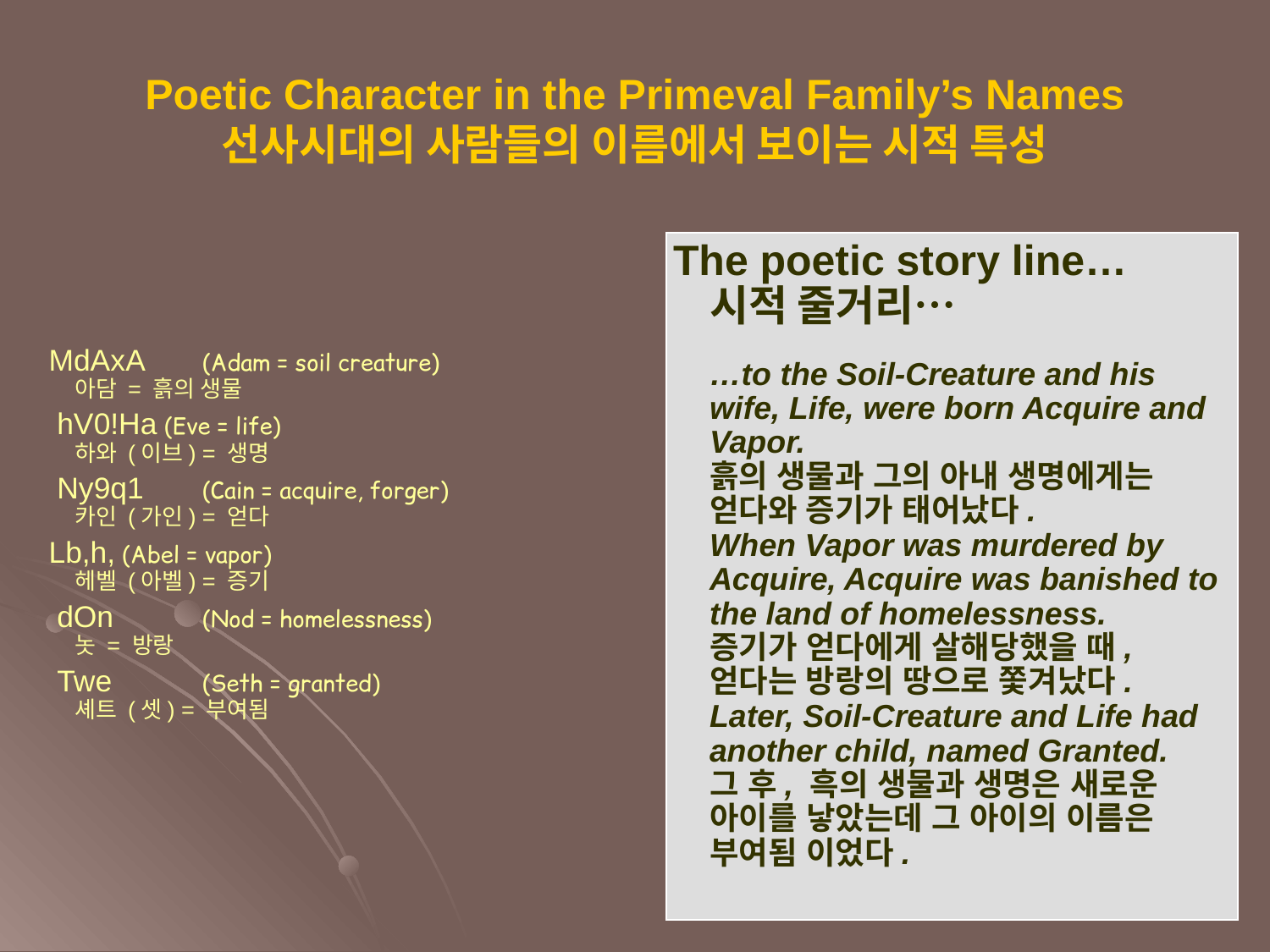

Poetic Character in the Primeval Family’s Names
선사시대의 사람들의 이름에서 보이는 시적 특성
The poetic story line…
시적 줄거리…

	…to the Soil-Creature and his wife, Life, were born Acquire and Vapor.
흙의 생물과 그의 아내 생명에게는 얻다와 증기가 태어났다.
When Vapor was murdered by Acquire, Acquire was banished to the land of homelessness.
증기가 얻다에게 살해당했을 때, 얻다는 방랑의 땅으로 쫓겨났다.
Later, Soil-Creature and Life had another child, named Granted.
그 후, 흑의 생물과 생명은 새로운 아이를 낳았는데 그 아이의 이름은 부여됨 이었다.
MdAxA	(Adam = soil creature)
아담 = 흙의 생물
 hV0!Ha (Eve = life)
하와 (이브) = 생명
 Ny9q1 	(Cain = acquire, forger)
카인 (가인) = 얻다
Lb,h, (Abel = vapor)
헤벨 (아벨) = 증기
 dOn 	(Nod = homelessness)
놋 = 방랑
 Twe 	(Seth = granted)
셰트 (셋) = 부여됨